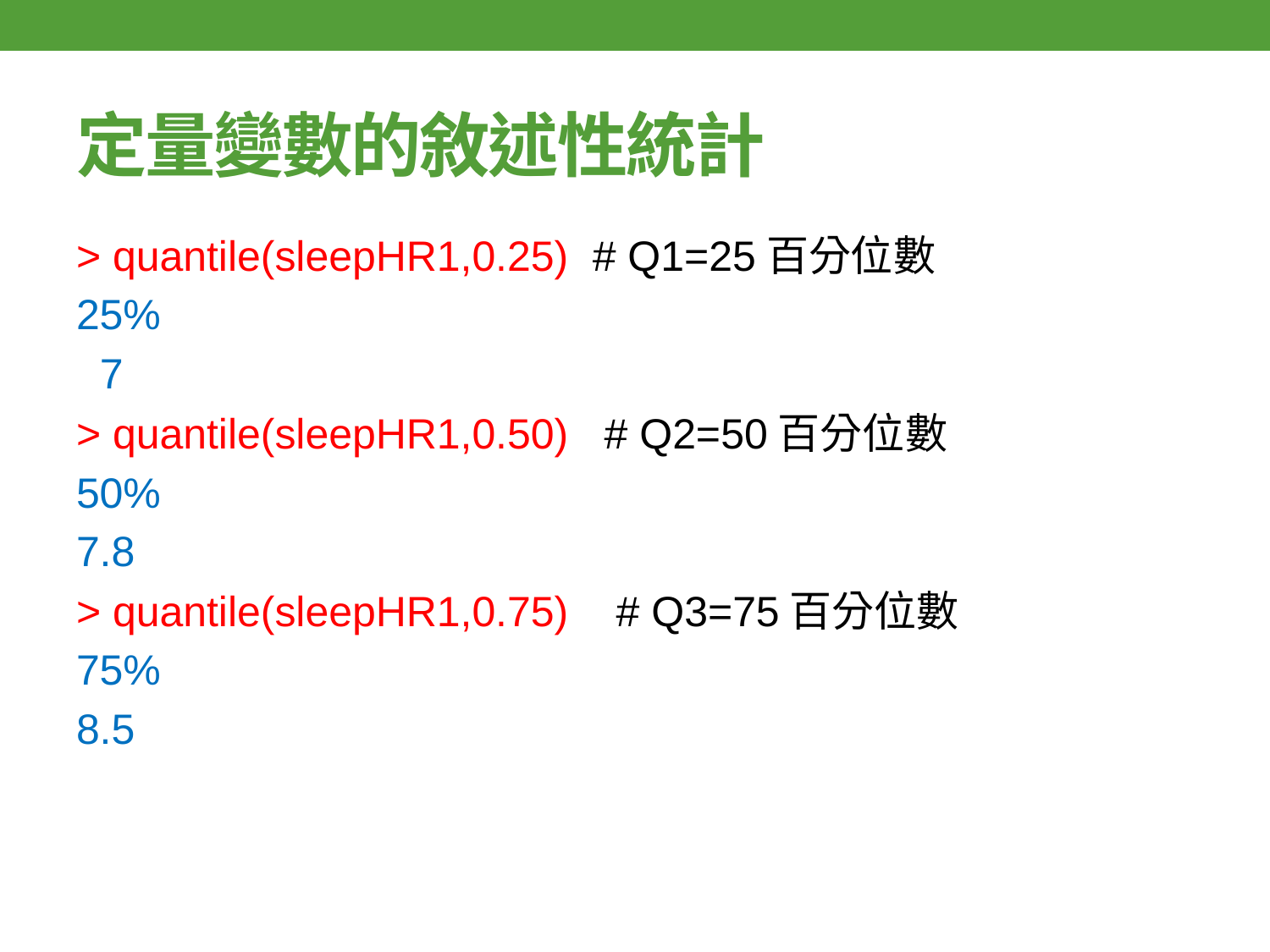

# 定量變數的敘述性統計
> quantile(sleepHR1,0.25)  # Q1=25百分位數
25%
  7
> quantile(sleepHR1,0.50)   # Q2=50百分位數
50%
7.8
> quantile(sleepHR1,0.75)    # Q3=75百分位數
75%
8.5